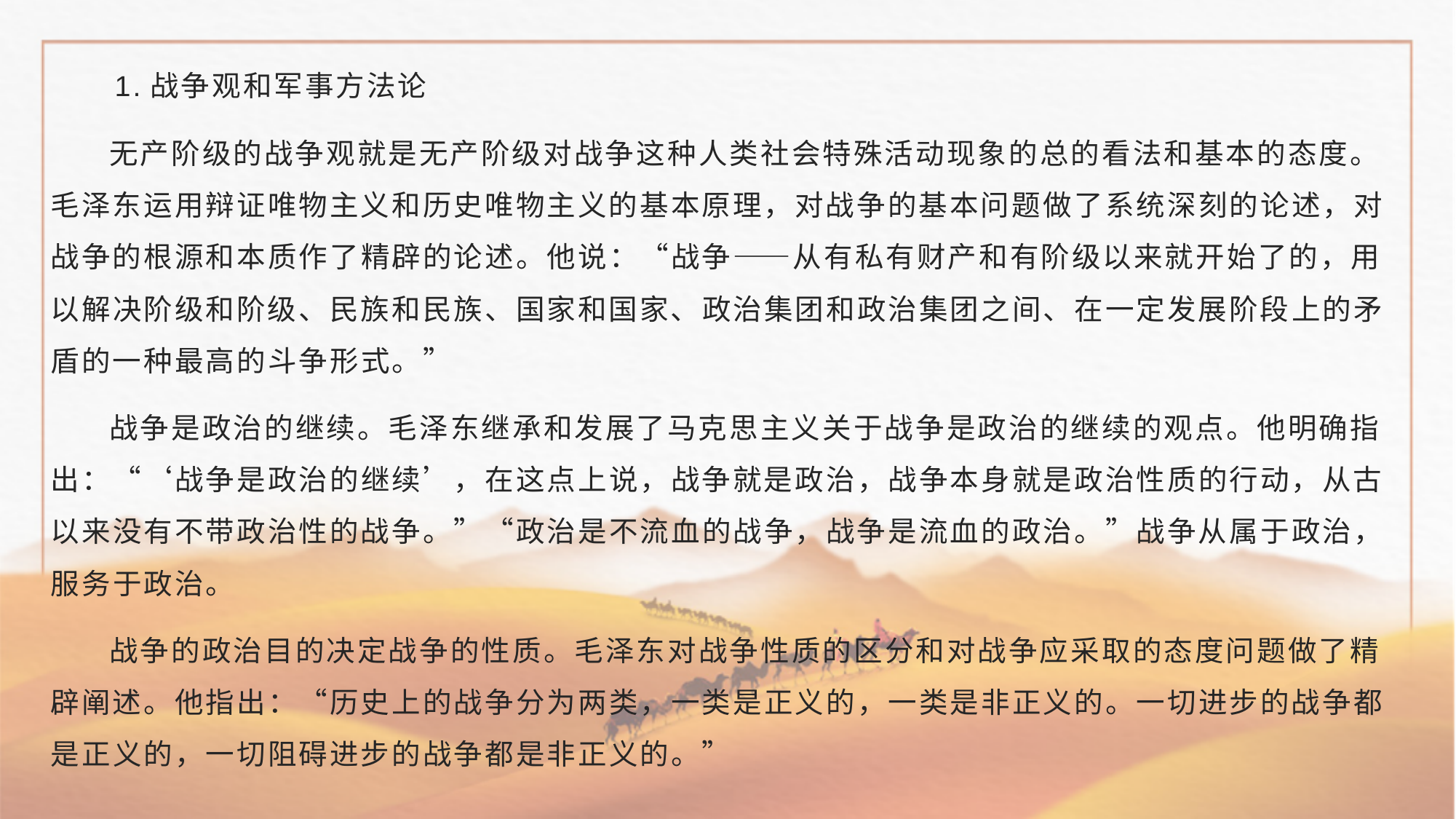

1.战争观和军事方法论
      无产阶级的战争观就是无产阶级对战争这种人类社会特殊活动现象的总的看法和基本的态度。毛泽东运用辩证唯物主义和历史唯物主义的基本原理，对战争的基本问题做了系统深刻的论述，对战争的根源和本质作了精辟的论述。他说：“战争——从有私有财产和有阶级以来就开始了的，用以解决阶级和阶级、民族和民族、国家和国家、政治集团和政治集团之间、在一定发展阶段上的矛盾的一种最高的斗争形式。”
      战争是政治的继续。毛泽东继承和发展了马克思主义关于战争是政治的继续的观点。他明确指出：“‘战争是政治的继续’，在这点上说，战争就是政治，战争本身就是政治性质的行动，从古以来没有不带政治性的战争。”“政治是不流血的战争，战争是流血的政治。”战争从属于政治，服务于政治。
      战争的政治目的决定战争的性质。毛泽东对战争性质的区分和对战争应采取的态度问题做了精辟阐述。他指出：“历史上的战争分为两类，一类是正义的，一类是非正义的。一切进步的战争都是正义的，一切阻碍进步的战争都是非正义的。”